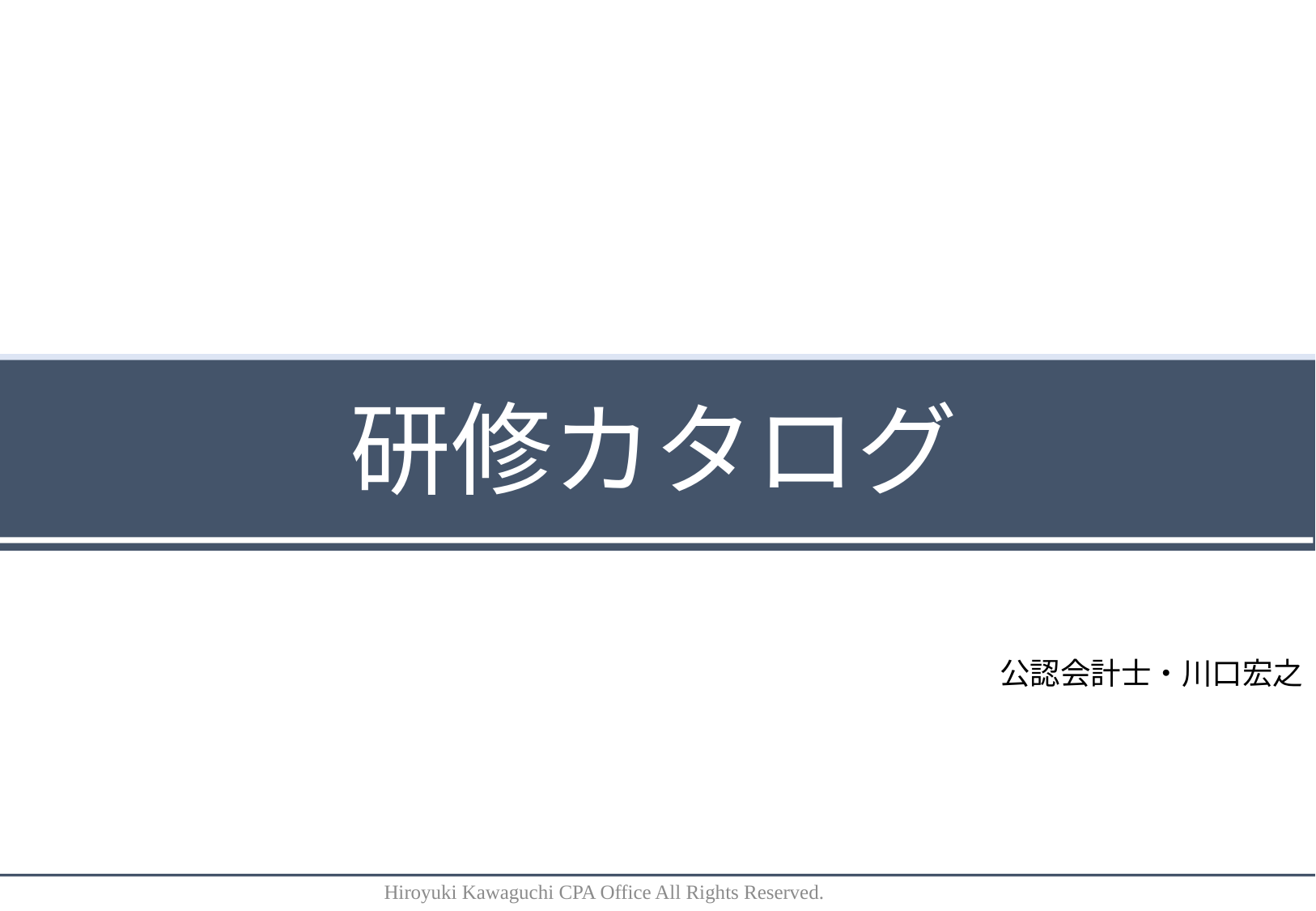

研修カタログ
公認会計士・川口宏之

Hiroyuki Kawaguchi CPA Office All Rights Reserved.